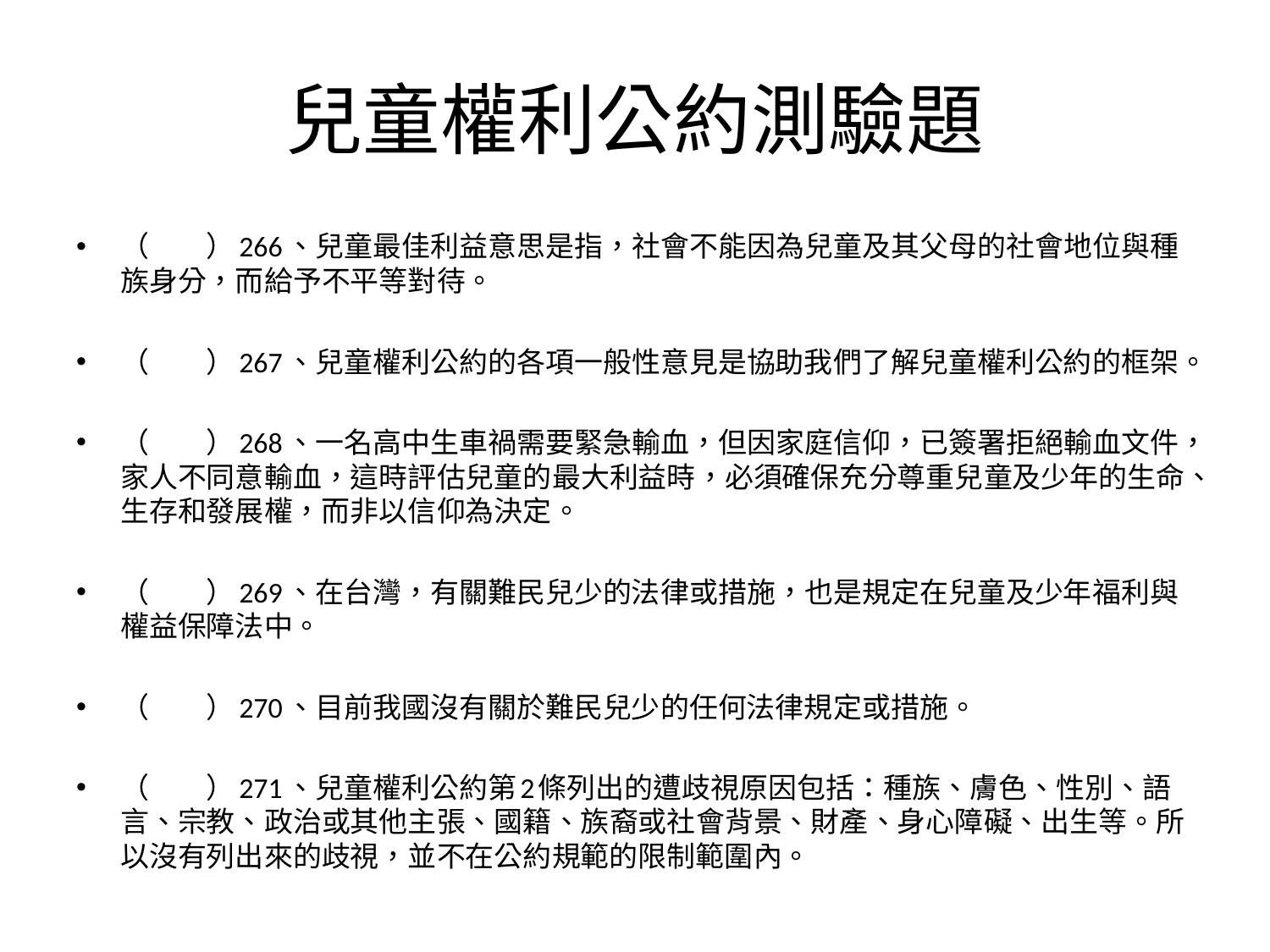

# 兒童權利公約測驗題
（　　）266、兒童最佳利益意思是指，社會不能因為兒童及其父母的社會地位與種族身分，而給予不平等對待。

（　　）267、兒童權利公約的各項一般性意見是協助我們了解兒童權利公約的框架。

（　　）268、一名高中生車禍需要緊急輸血，但因家庭信仰，已簽署拒絕輸血文件，家人不同意輸血，這時評估兒童的最大利益時，必須確保充分尊重兒童及少年的生命、生存和發展權，而非以信仰為決定。

（　　）269、在台灣，有關難民兒少的法律或措施，也是規定在兒童及少年福利與權益保障法中。

（　　）270、目前我國沒有關於難民兒少的任何法律規定或措施。

（　　）271、兒童權利公約第2條列出的遭歧視原因包括：種族、膚色、性別、語言、宗教、政治或其他主張、國籍、族裔或社會背景、財產、身心障礙、出生等。所以沒有列出來的歧視，並不在公約規範的限制範圍內。